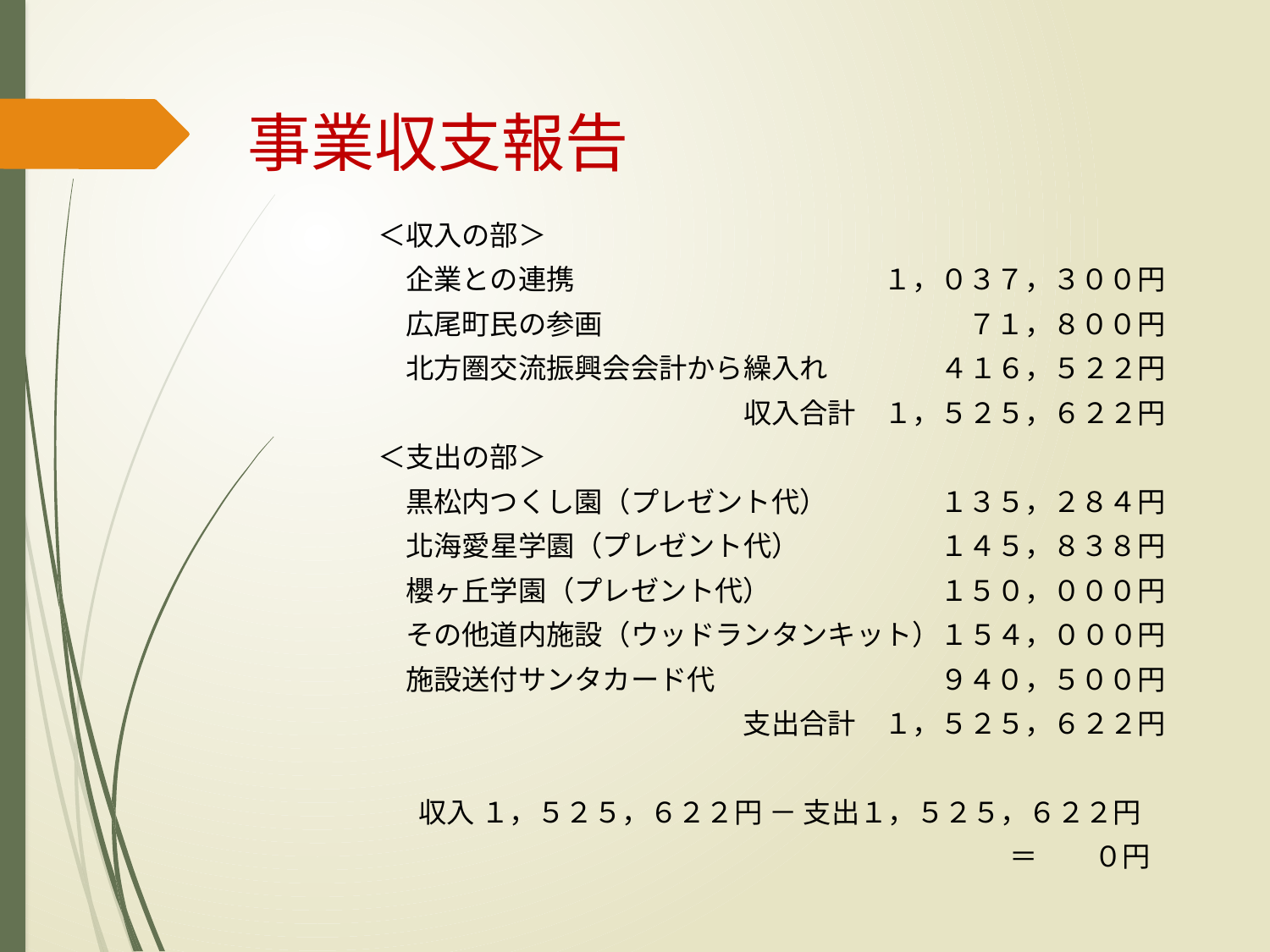

# 事業収支報告
＜収入の部＞
　企業との連携　　　　　　　　　　　１，０３７，３００円
　広尾町民の参画　　　　　　　　　　　　　７１，８００円
　北方圏交流振興会会計から繰入れ　　　　４１６，５２２円
　　　　　　　　　　　　　収入合計　１，５２５，６２２円
＜支出の部＞
　黒松内つくし園（プレゼント代）　　　　１３５，２８４円
　北海愛星学園（プレゼント代）　　　　　１４５，８３８円
　櫻ヶ丘学園（プレゼント代）　　　　　　１５０，０００円
　その他道内施設（ウッドランタンキット）１５４，０００円
　施設送付サンタカード代　　　　　　　　９４０，５００円
　　　　　　　　　　　　　支出合計　１，５２５，６２２円

　  収入 １，５２５，６２２円 － 支出１，５２５，６２２円
　　　　　　　　　　　　　　　　　　　　　　  ＝　　０円